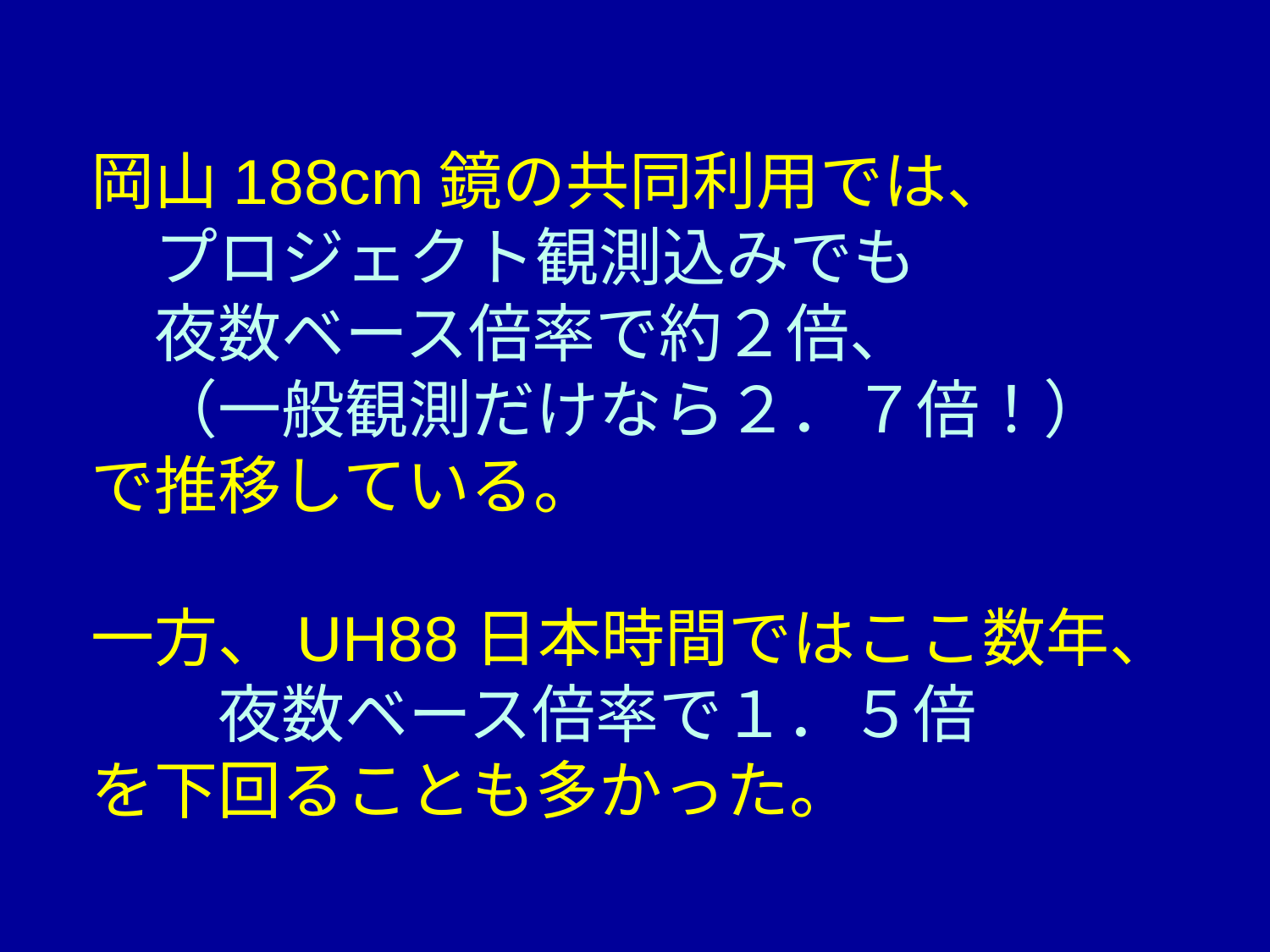

岡山188cm鏡の共同利用では、
　プロジェクト観測込みでも
　夜数ベース倍率で約２倍、
　（一般観測だけなら２．７倍！）
で推移している。

一方、UH88日本時間ではここ数年、
　　夜数ベース倍率で１．５倍
を下回ることも多かった。